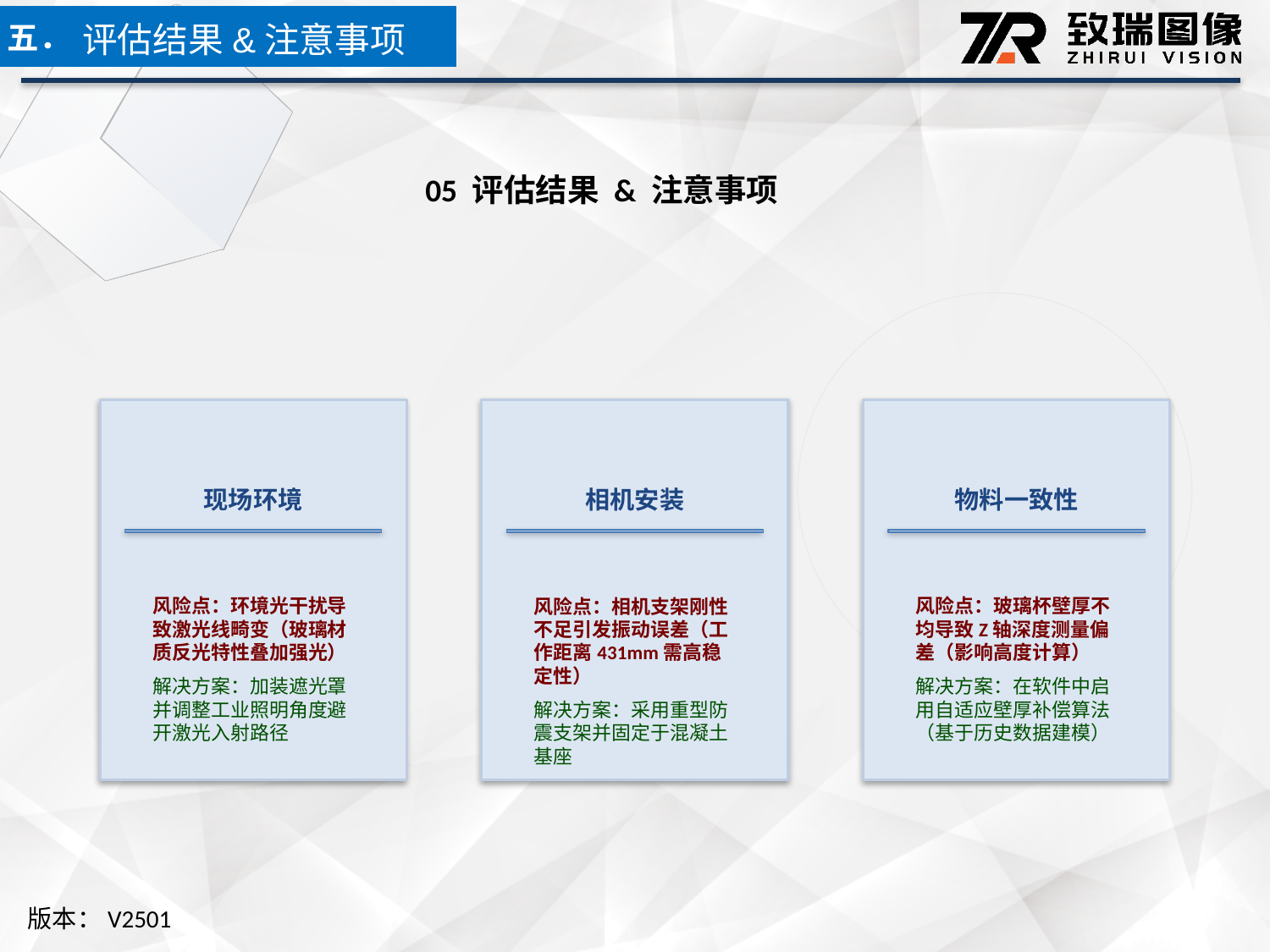

五．
评估结果&注意事项

05 评估结果 & 注意事项

现场环境

相机安装

物料一致性

风险点：环境光干扰导致激光线畸变（玻璃材质反光特性叠加强光）
解决方案：加装遮光罩并调整工业照明角度避开激光入射路径

风险点：相机支架刚性不足引发振动误差（工作距离431mm需高稳定性）
解决方案：采用重型防震支架并固定于混凝土基座

风险点：玻璃杯壁厚不均导致Z轴深度测量偏差（影响高度计算）
解决方案：在软件中启用自适应壁厚补偿算法（基于历史数据建模）